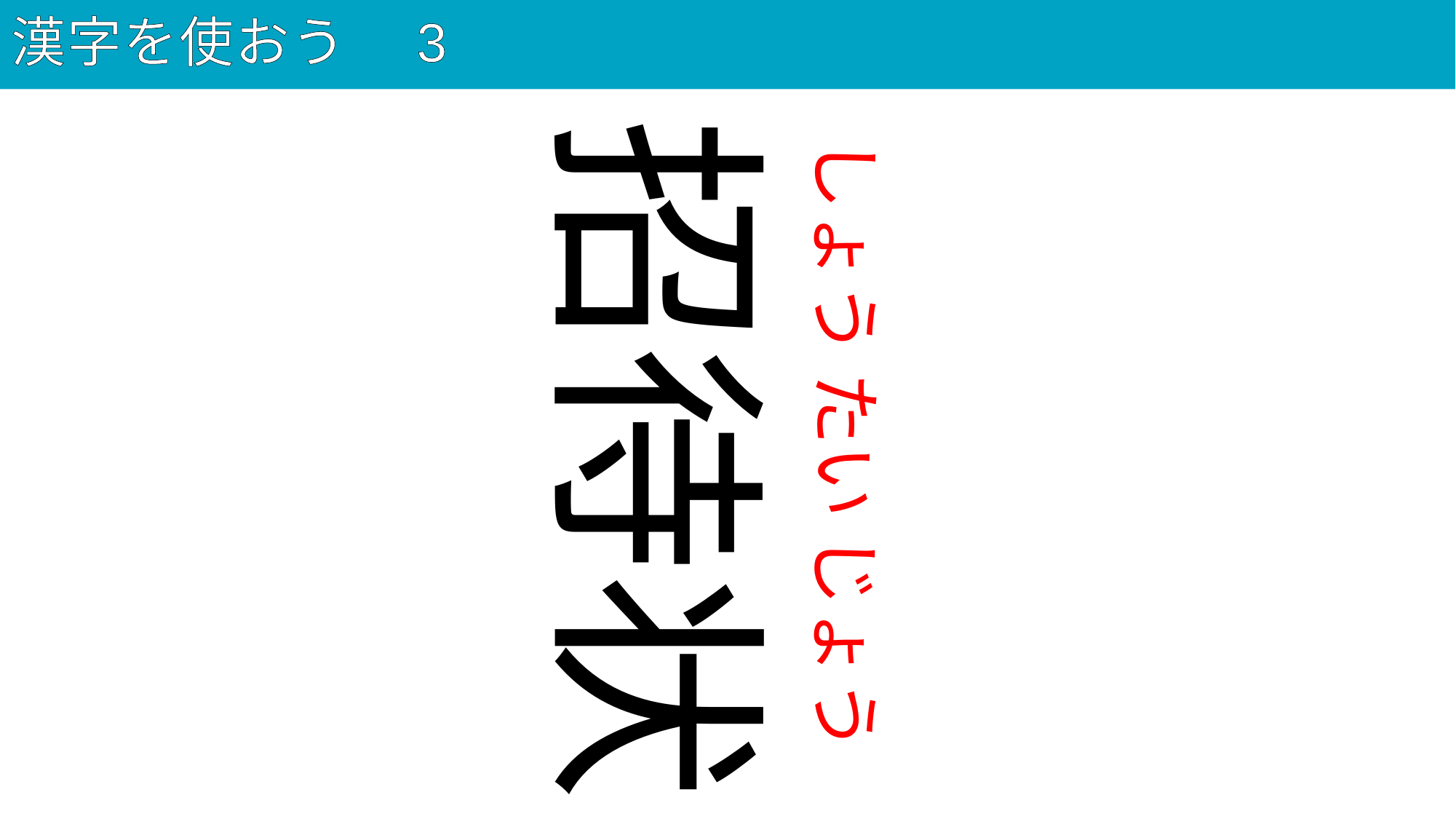

# 漢字を使おう　3
66
招待状
しょう たい じょう